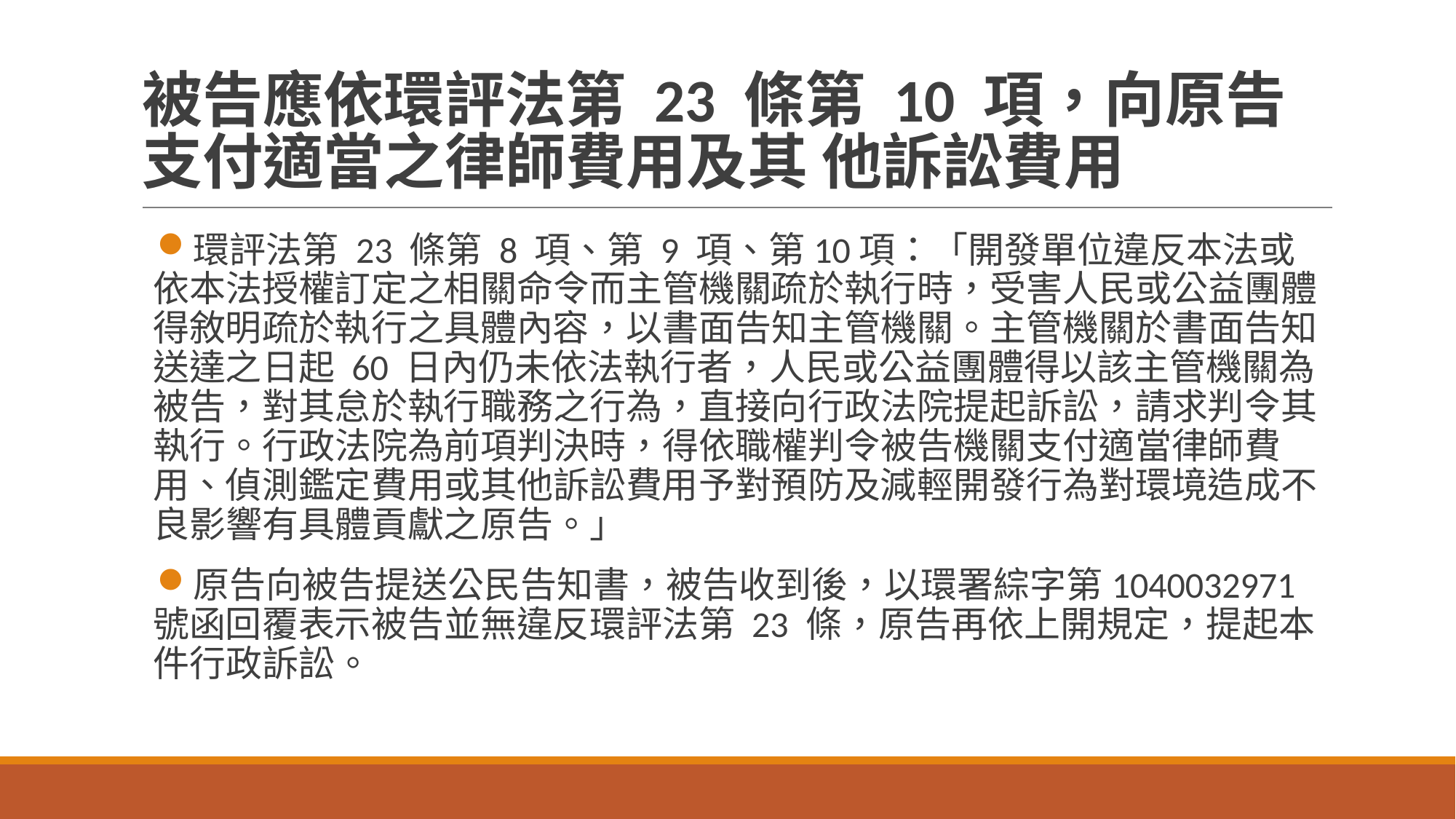

# 被告應依環評法第 23 條第 10 項，向原告支付適當之律師費用及其 他訴訟費用
環評法第 23 條第 8 項、第 9 項、第10項：「開發單位違反本法或依本法授權訂定之相關命令而主管機關疏於執行時，受害人民或公益團體得敘明疏於執行之具體內容，以書面告知主管機關。主管機關於書面告知送達之日起 60 日內仍未依法執行者，人民或公益團體得以該主管機關為被告，對其怠於執行職務之行為，直接向行政法院提起訴訟，請求判令其執行。行政法院為前項判決時，得依職權判令被告機關支付適當律師費用、偵測鑑定費用或其他訴訟費用予對預防及減輕開發行為對環境造成不良影響有具體貢獻之原告。」
原告向被告提送公民告知書，被告收到後，以環署綜字第1040032971 號函回覆表示被告並無違反環評法第 23 條，原告再依上開規定，提起本件行政訴訟。